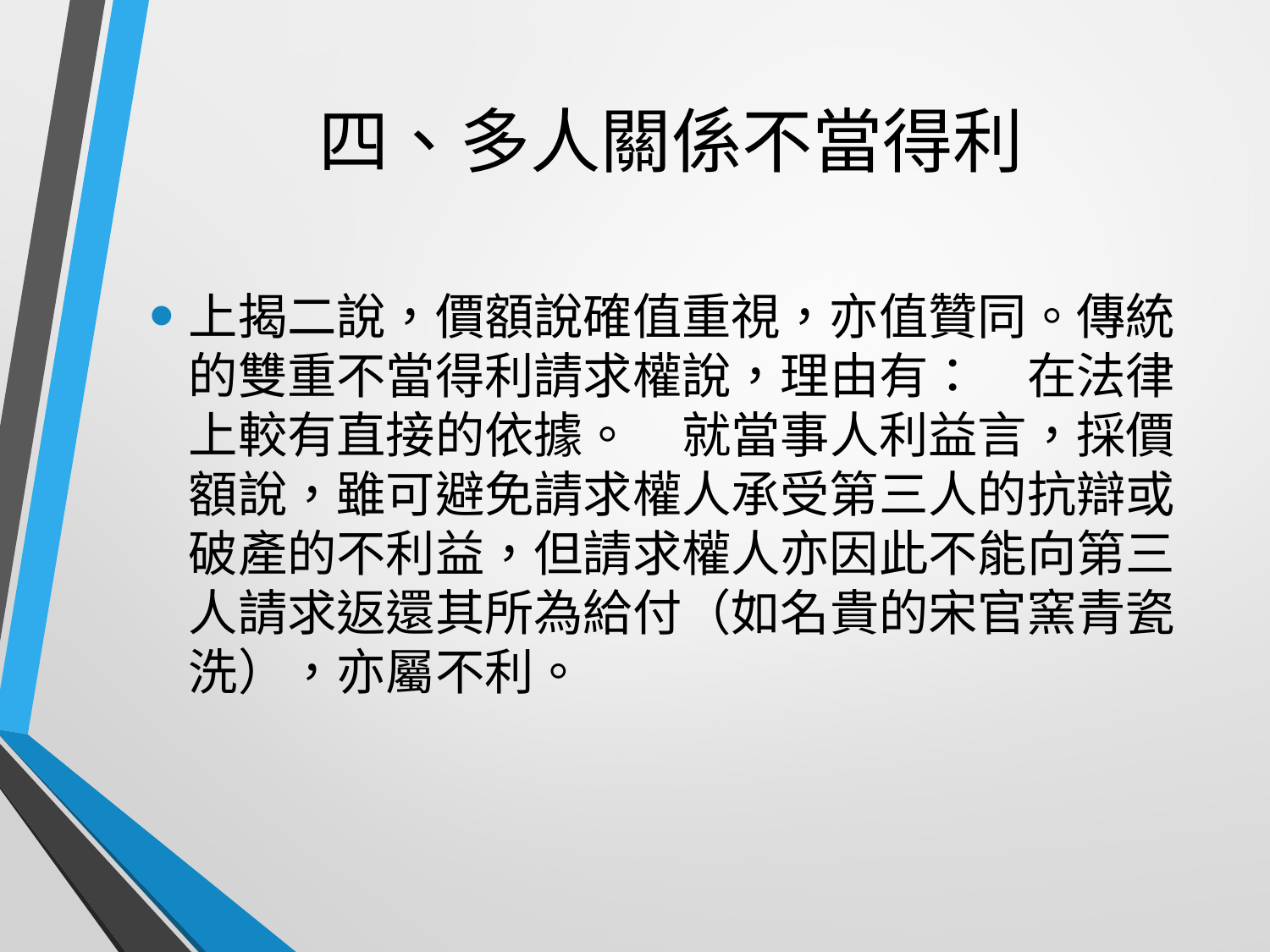

# 四、多人關係不當得利
上揭二說，價額說確值重視，亦值贊同。傳統的雙重不當得利請求權說，理由有：　在法律上較有直接的依據。　就當事人利益言，採價額說，雖可避免請求權人承受第三人的抗辯或破產的不利益，但請求權人亦因此不能向第三人請求返還其所為給付（如名貴的宋官窯青瓷洗），亦屬不利。